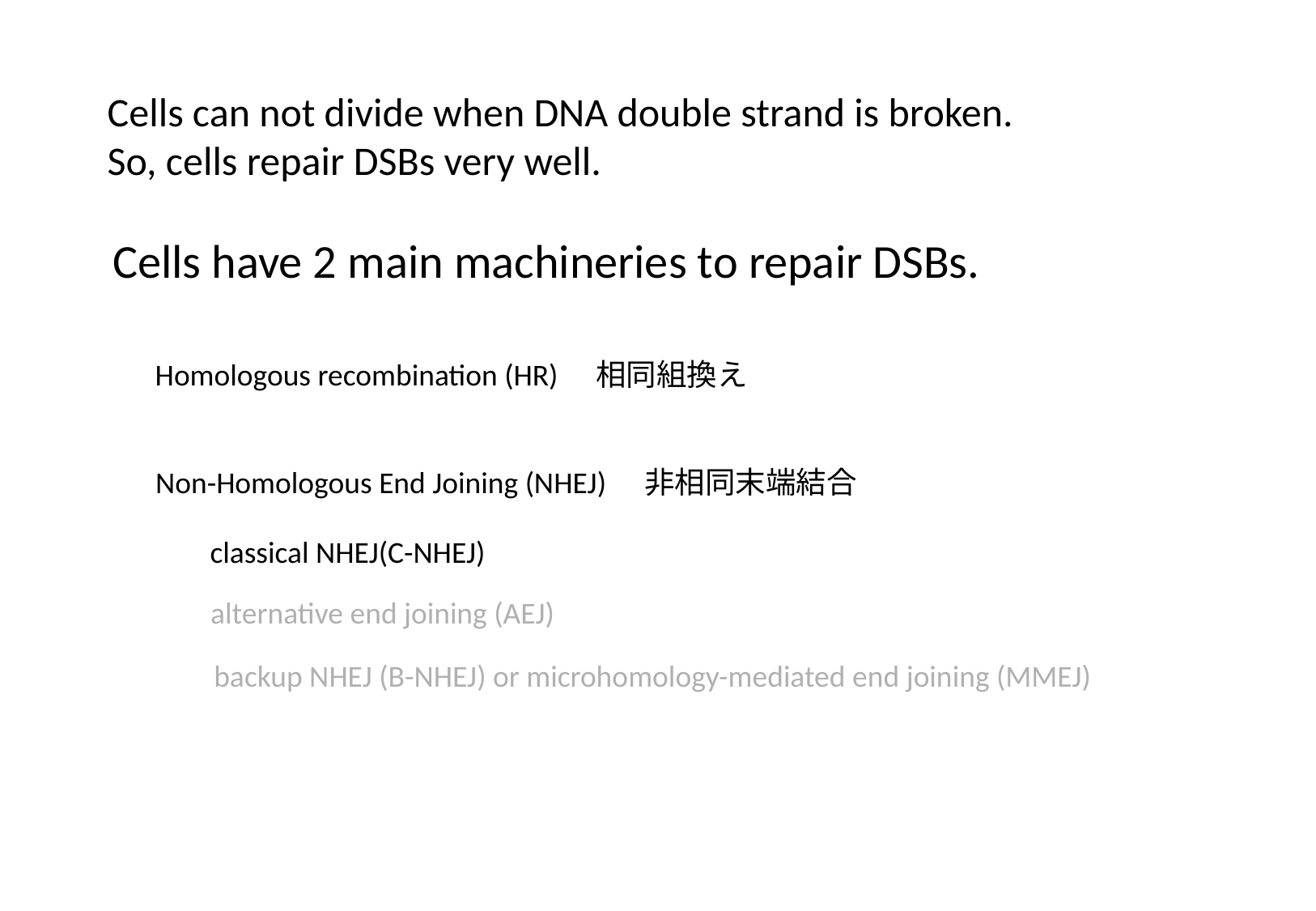

Cells can not divide when DNA double strand is broken.
So, cells repair DSBs very well.
Cells have 2 main machineries to repair DSBs.
Homologous recombination (HR)　相同組換え
Non-Homologous End Joining (NHEJ)　非相同末端結合
classical NHEJ(C-NHEJ)

alternative end joining (AEJ)
backup NHEJ (B-NHEJ) or microhomology-mediated end joining (MMEJ)